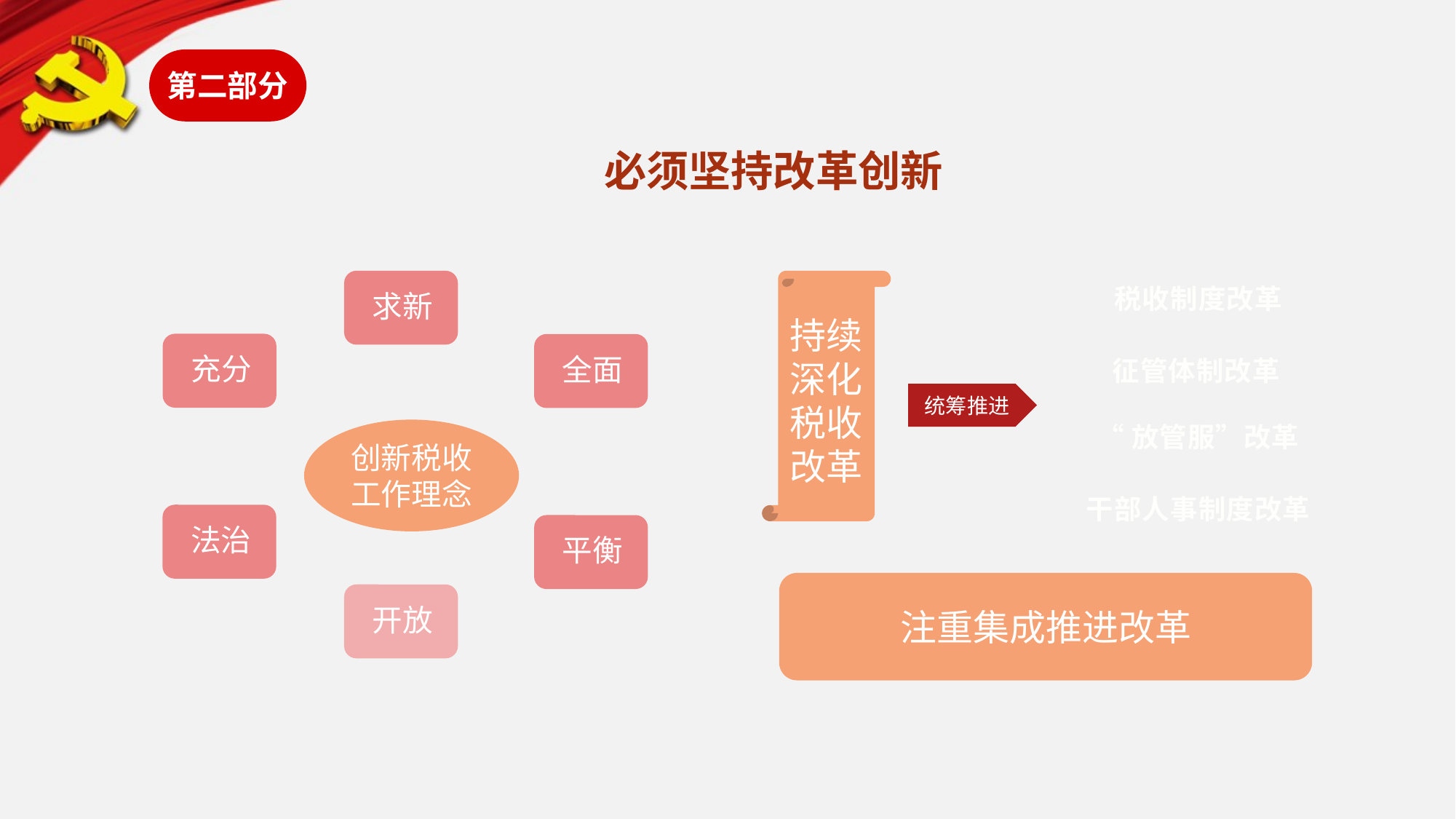

第二部分
必须坚持改革创新
求新
全面
平衡
开放
法治
充分
持续深化税收改革
税收制度改革
征管体制改革
统筹推进
“放管服”改革
创新税收工作理念
干部人事制度改革
注重集成推进改革